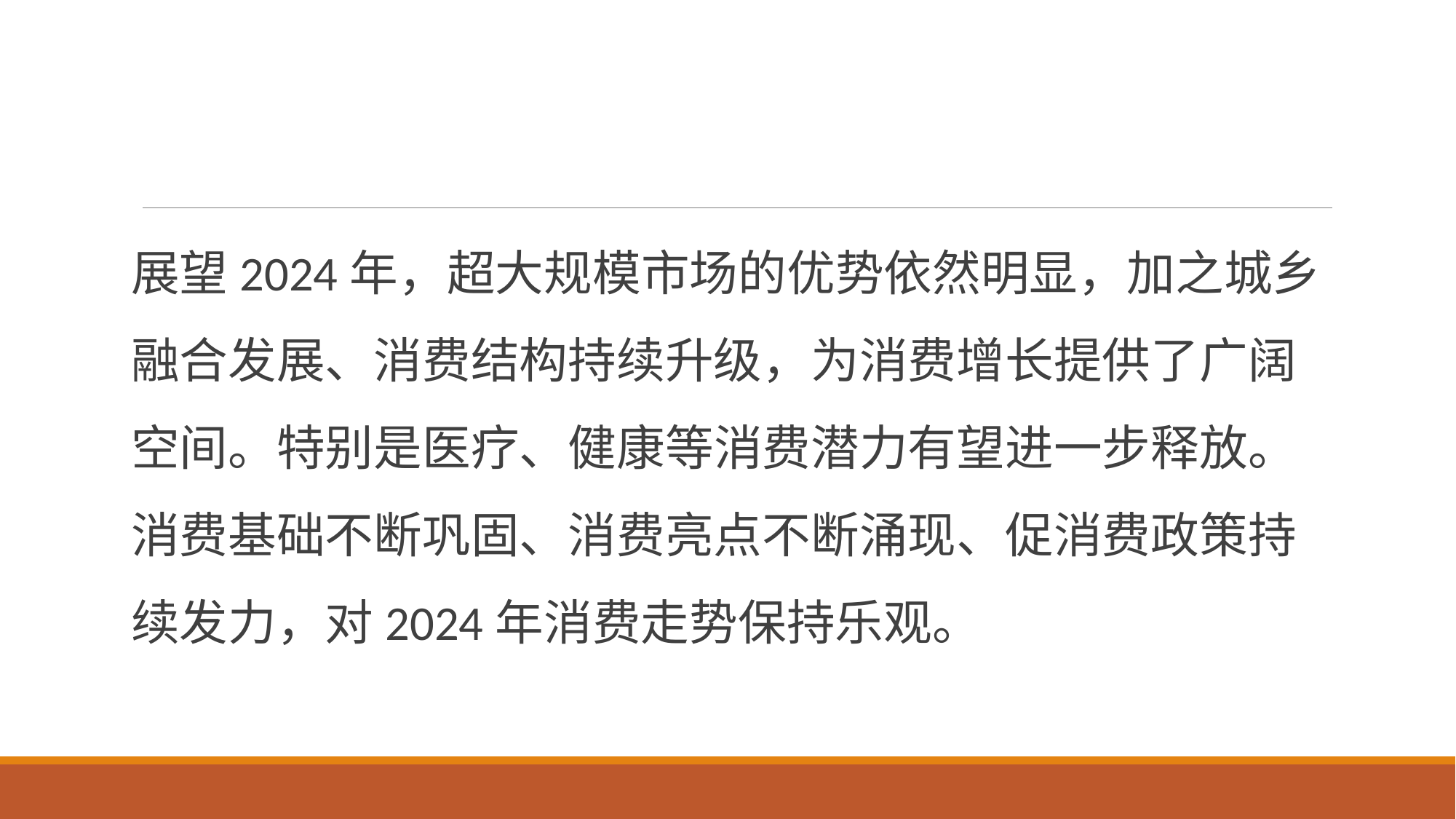

#
展望2024年，超大规模市场的优势依然明显，加之城乡融合发展、消费结构持续升级，为消费增长提供了广阔空间。特别是医疗、健康等消费潜力有望进一步释放。消费基础不断巩固、消费亮点不断涌现、促消费政策持续发力，对2024年消费走势保持乐观。